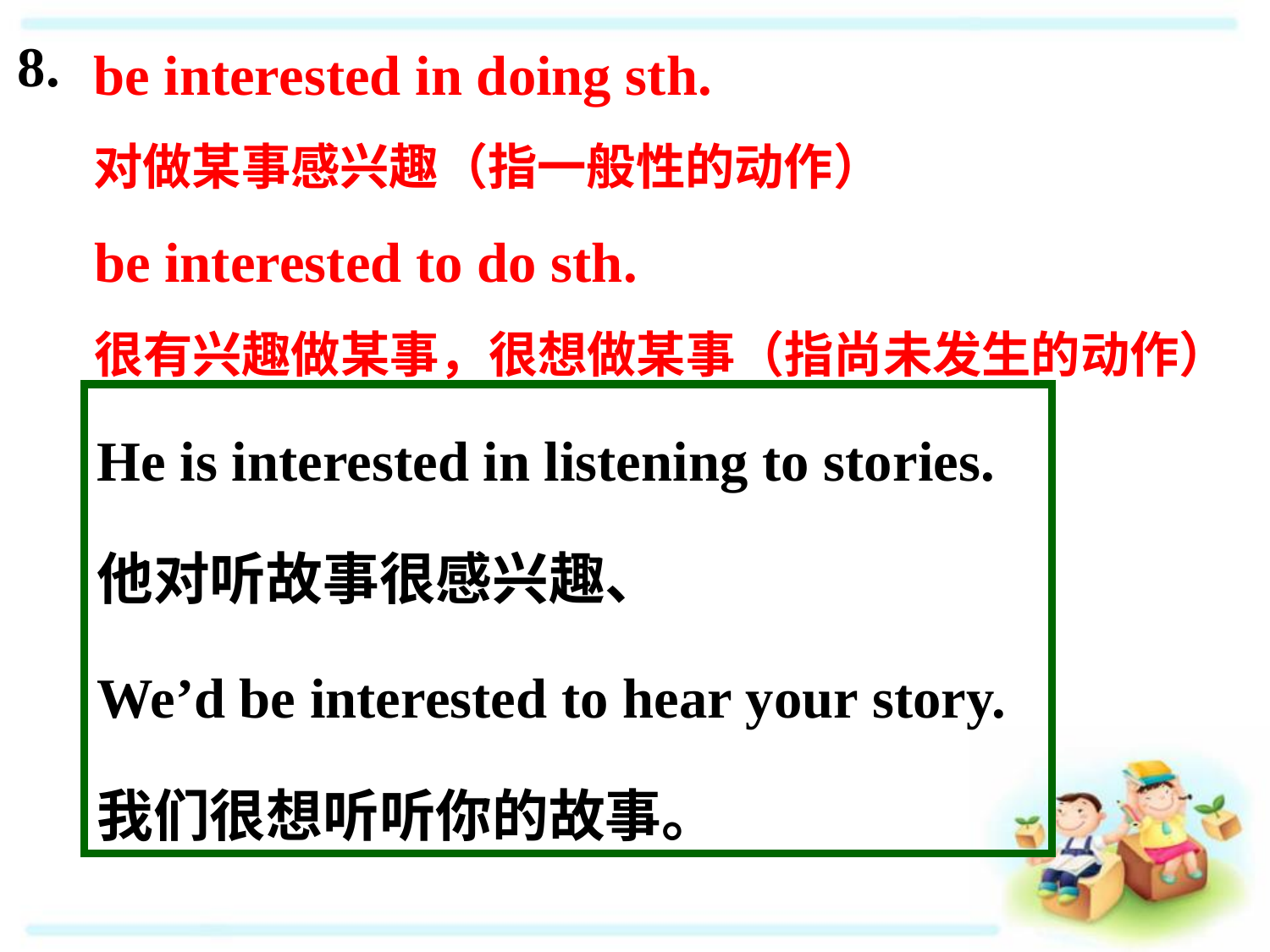

be interested in doing sth.
对做某事感兴趣（指一般性的动作）
8.
be interested to do sth.
很有兴趣做某事，很想做某事（指尚未发生的动作）
He is interested in listening to stories.
他对听故事很感兴趣、
We’d be interested to hear your story.
我们很想听听你的故事。